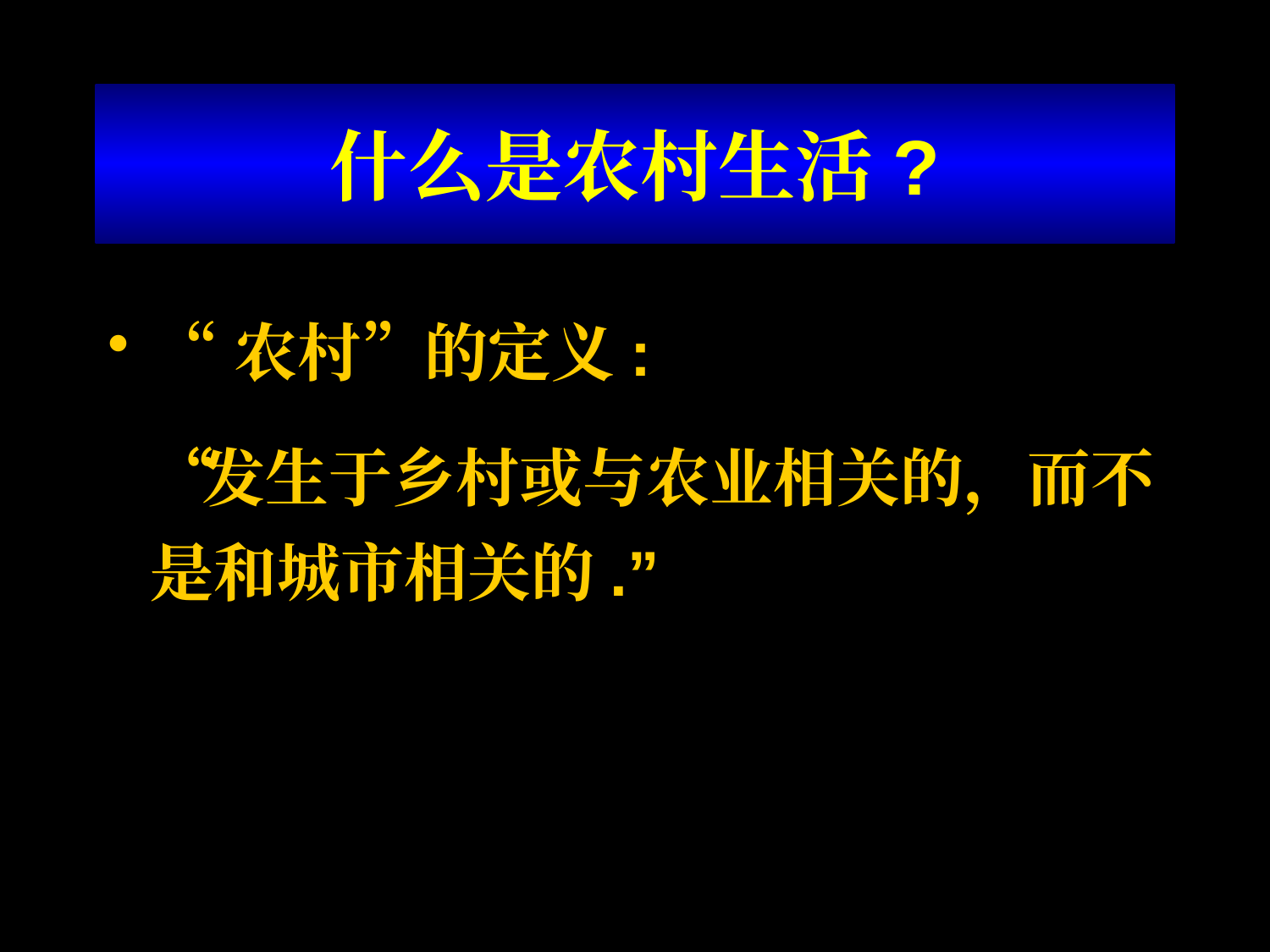

# 什么是农村生活?
“农村”的定义:
“发生于乡村或与农业相关的，而不是和城市相关的.”